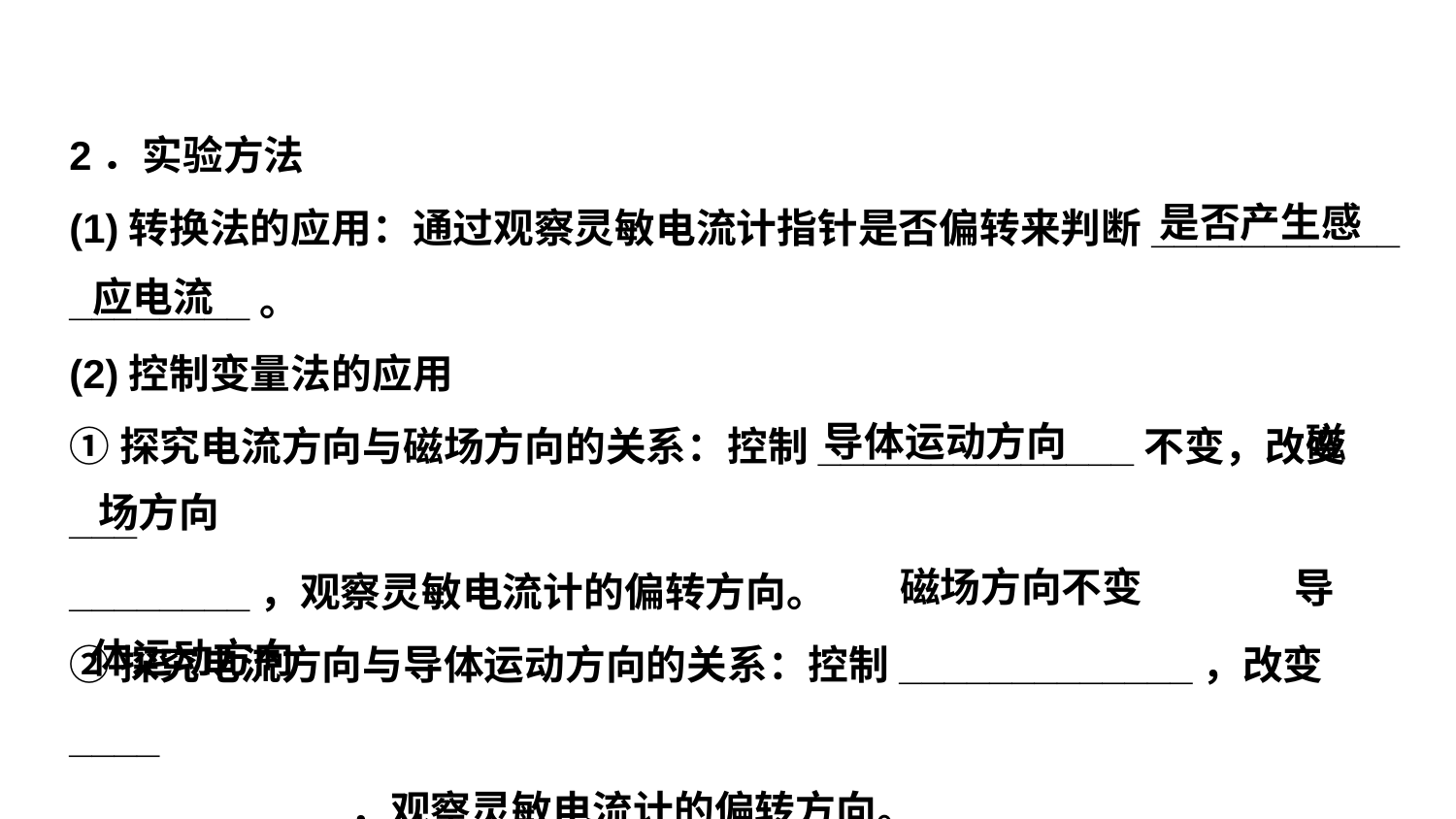

2．实验方法
(1)转换法的应用：通过观察灵敏电流计指针是否偏转来判断___________
________。
(2)控制变量法的应用
①探究电流方向与磁场方向的关系：控制______________不变，改变___
________，观察灵敏电流计的偏转方向。
②探究电流方向与导体运动方向的关系：控制_____________，改变____
____________，观察灵敏电流计的偏转方向。
是否产生感
应电流
导体运动方向
磁
场方向
磁场方向不变
导
体运动方向